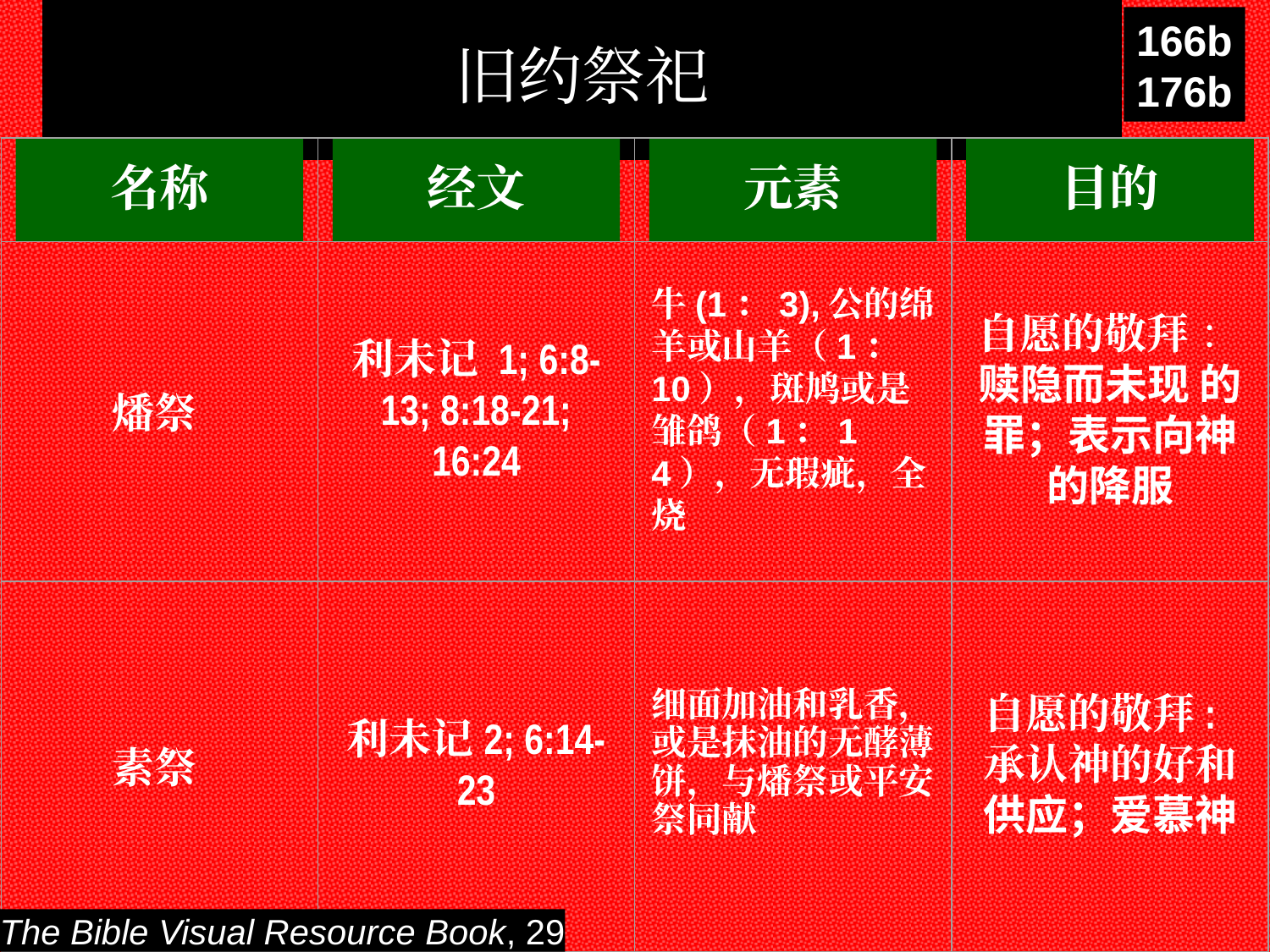

166b
176b
# 旧约祭祀

名称

经文

元素

目的

燔祭

利未记 1; 6:8-13; 8:18-21; 16:24

牛(1：3),公的绵羊或山羊（1：10），斑鸠或是雏鸽（1：14），无瑕疵，全烧

自愿的敬拜 ： 赎隐而未现 的罪；表示向神 的降服

素祭

利未记2; 6:14-23

细面加油和乳香，或是抹油的无酵薄饼，与燔祭或平安祭同献

自愿的敬拜: 承认神的好和 供应；爱慕神
The Bible Visual Resource Book, 29